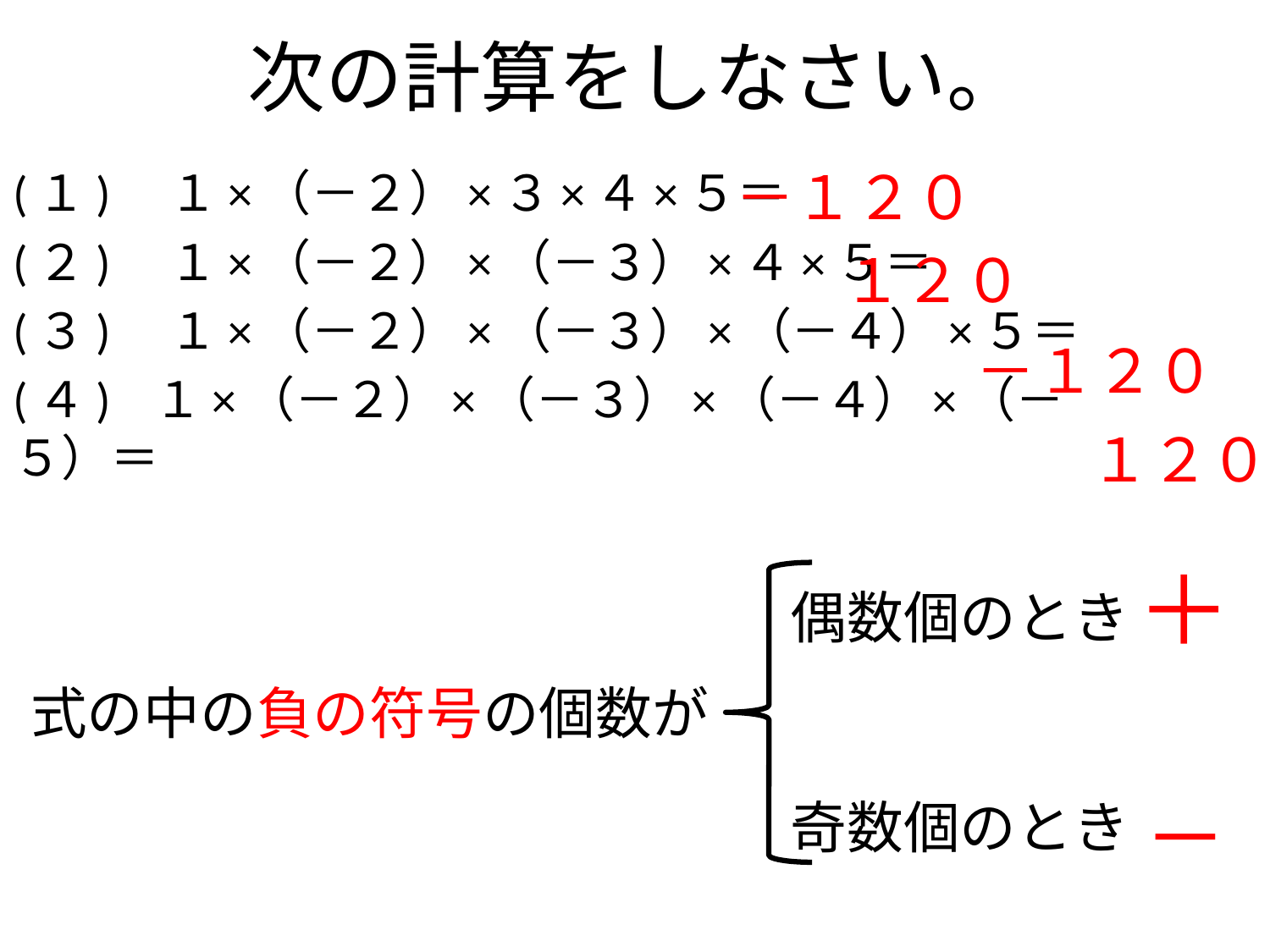

# 次の計算をしなさい。
－１２０
(１)　１×（－２）×３×４×５＝
(２)　１×（－２）×（－３）×４×５＝
(３)　１×（－２）×（－３）×（－４）×５＝
(４)   １×（－２）×（－３）×（－４）×（－５）＝
１２０
－１２０
１２０
＋

偶数個のとき
式の中の負の符号の個数が
―
奇数個のとき